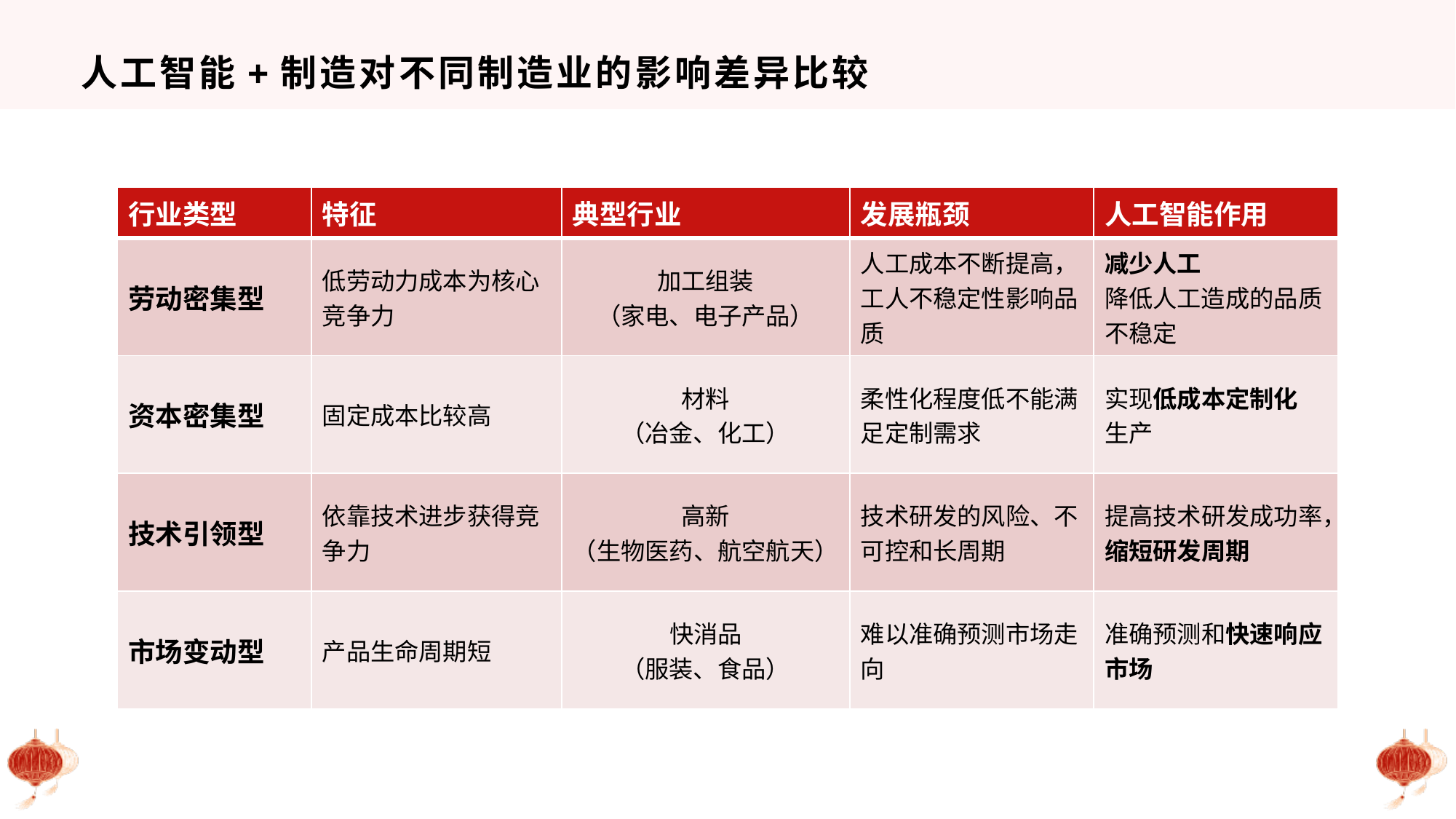

# 人工智能+制造对不同制造业的影响差异比较
| 行业类型 | 特征 | 典型行业 | 发展瓶颈 | 人工智能作用 |
| --- | --- | --- | --- | --- |
| 劳动密集型 | 低劳动力成本为核心竞争力 | 加工组装 （家电、电子产品） | 人工成本不断提高，工人不稳定性影响品质 | 减少人工 降低人工造成的品质不稳定 |
| 资本密集型 | 固定成本比较高 | 材料 （冶金、化工） | 柔性化程度低不能满足定制需求 | 实现低成本定制化 生产 |
| 技术引领型 | 依靠技术进步获得竞争力 | 高新 （生物医药、航空航天） | 技术研发的风险、不可控和长周期 | 提高技术研发成功率，缩短研发周期 |
| 市场变动型 | 产品生命周期短 | 快消品 （服装、食品） | 难以准确预测市场走向 | 准确预测和快速响应市场 |